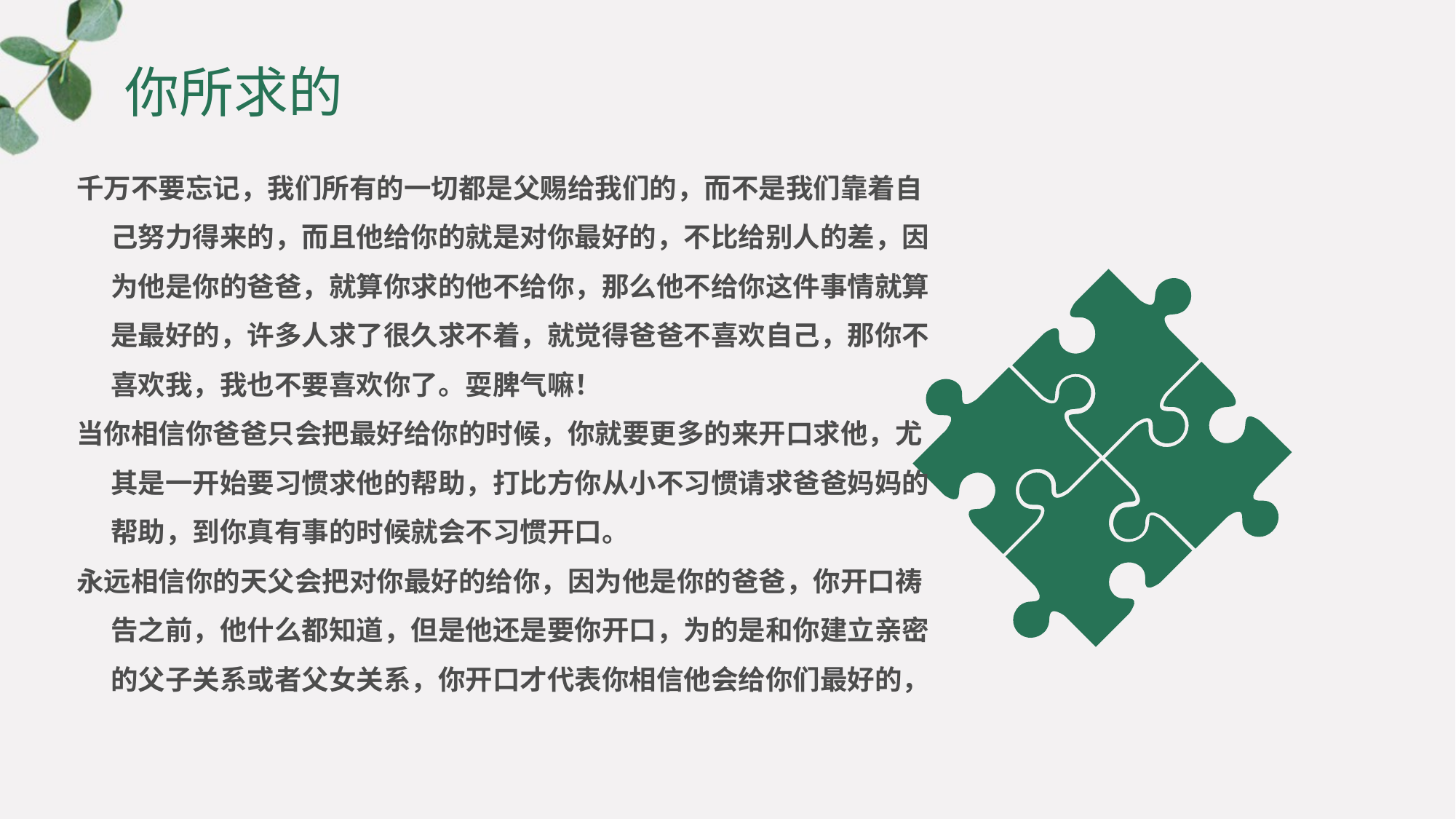

# 你所求的

千万不要忘记，我们所有的一切都是父赐给我们的，而不是我们靠着自己努力得来的，而且他给你的就是对你最好的，不比给别人的差，因为他是你的爸爸，就算你求的他不给你，那么他不给你这件事情就算是最好的，许多人求了很久求不着，就觉得爸爸不喜欢自己，那你不喜欢我，我也不要喜欢你了。耍脾气嘛！
当你相信你爸爸只会把最好给你的时候，你就要更多的来开口求他，尤其是一开始要习惯求他的帮助，打比方你从小不习惯请求爸爸妈妈的帮助，到你真有事的时候就会不习惯开口。
永远相信你的天父会把对你最好的给你，因为他是你的爸爸，你开口祷告之前，他什么都知道，但是他还是要你开口，为的是和你建立亲密的父子关系或者父女关系，你开口才代表你相信他会给你们最好的，